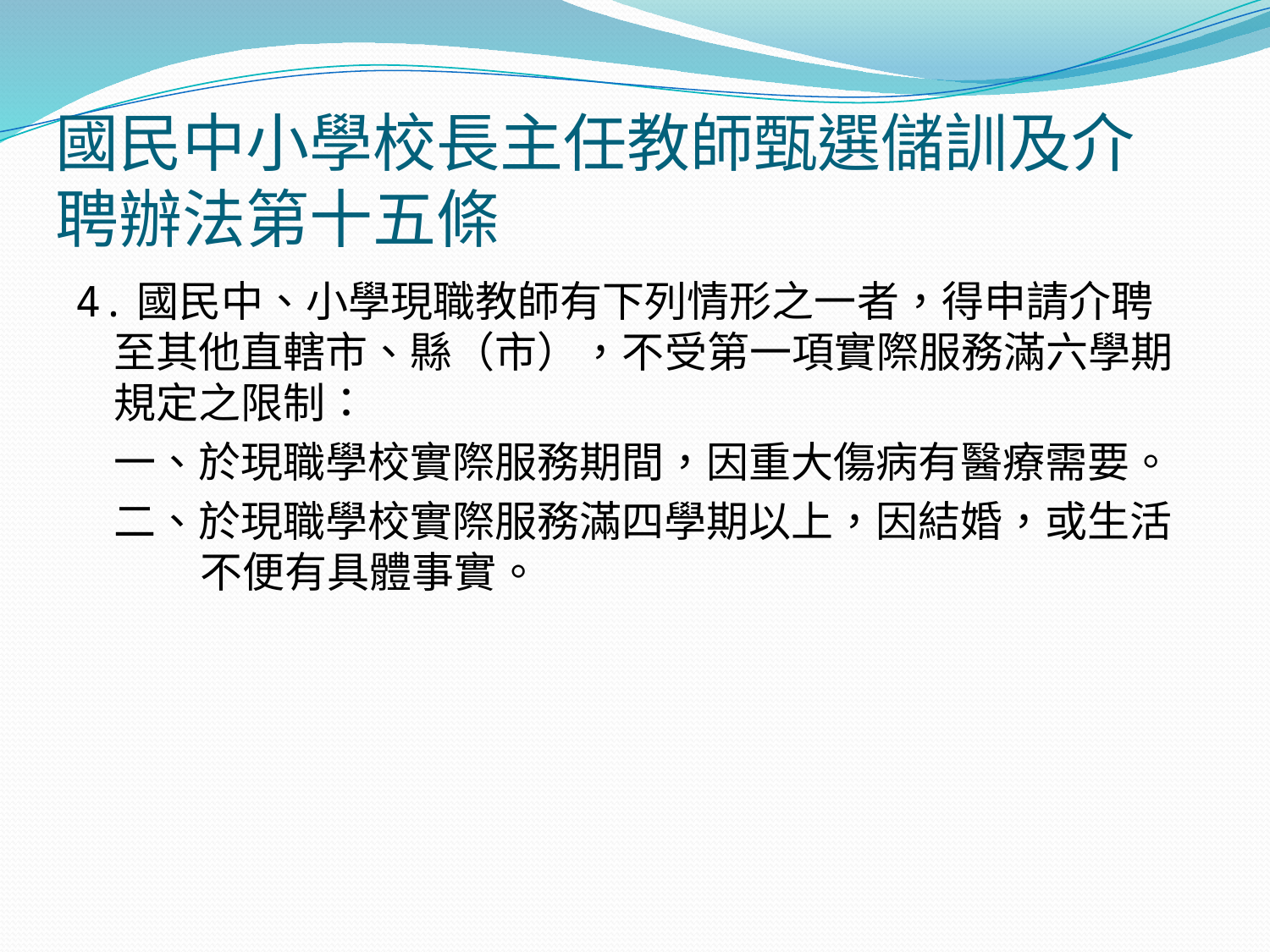

# 國民中小學校長主任教師甄選儲訓及介聘辦法第十五條
4.國民中、小學現職教師有下列情形之一者，得申請介聘至其他直轄市、縣（市），不受第一項實際服務滿六學期規定之限制：
一、於現職學校實際服務期間，因重大傷病有醫療需要。
二、於現職學校實際服務滿四學期以上，因結婚，或生活不便有具體事實。